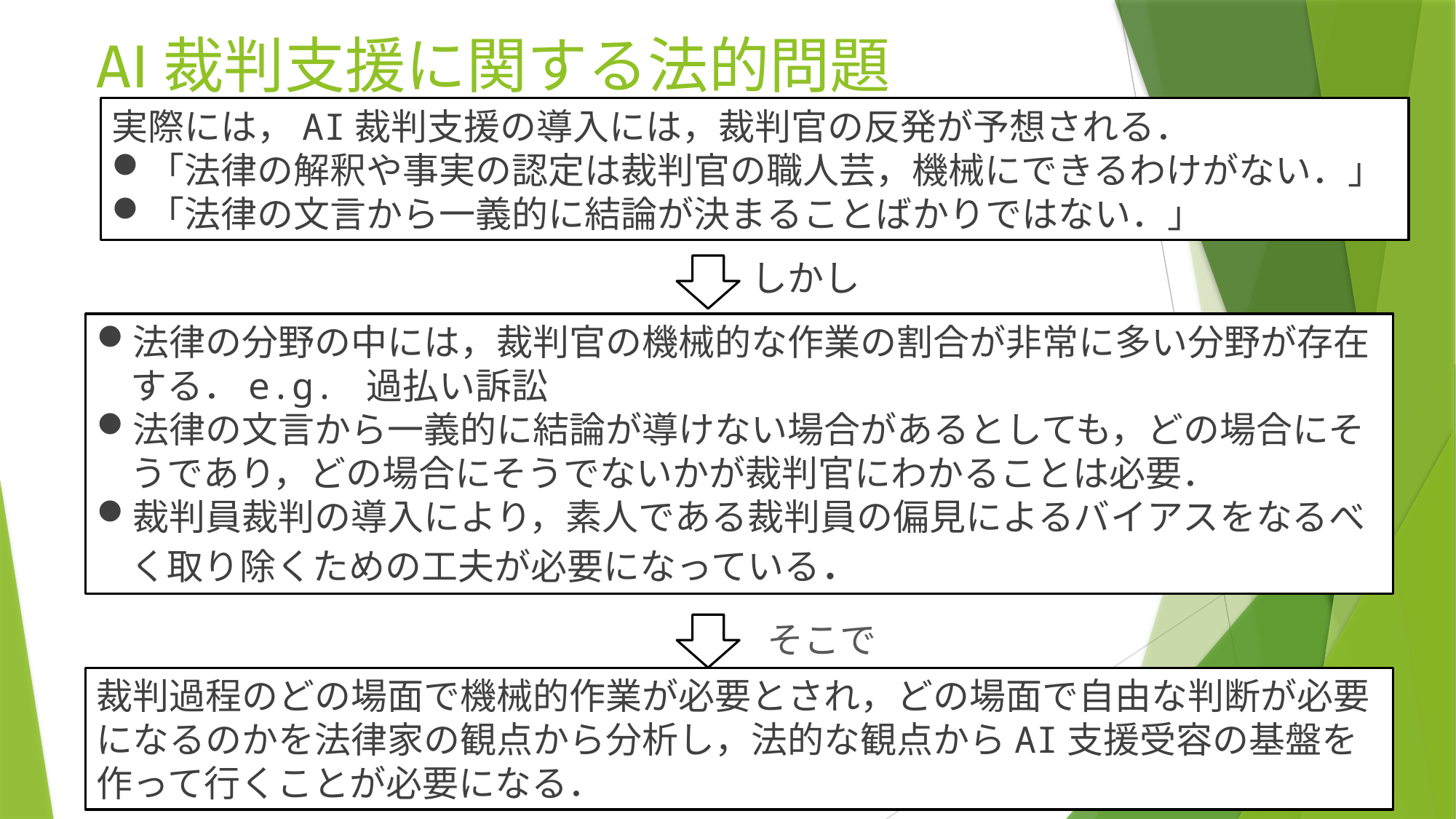

AI裁判支援に関する法的問題

実際には，AI裁判支援の導入には，裁判官の反発が予想される．
「法律の解釈や事実の認定は裁判官の職人芸，機械にできるわけがない．」
「法律の文言から一義的に結論が決まることばかりではない．」
しかし

法律の分野の中には，裁判官の機械的な作業の割合が非常に多い分野が存在する．e.g. 過払い訴訟
法律の文言から一義的に結論が導けない場合があるとしても，どの場合にそうであり，どの場合にそうでないかが裁判官にわかることは必要．
裁判員裁判の導入により，素人である裁判員の偏見によるバイアスをなるべく取り除くための工夫が必要になっている．
そこで

裁判過程のどの場面で機械的作業が必要とされ，どの場面で自由な判断が必要になるのかを法律家の観点から分析し，法的な観点からAI支援受容の基盤を作って行くことが必要になる．